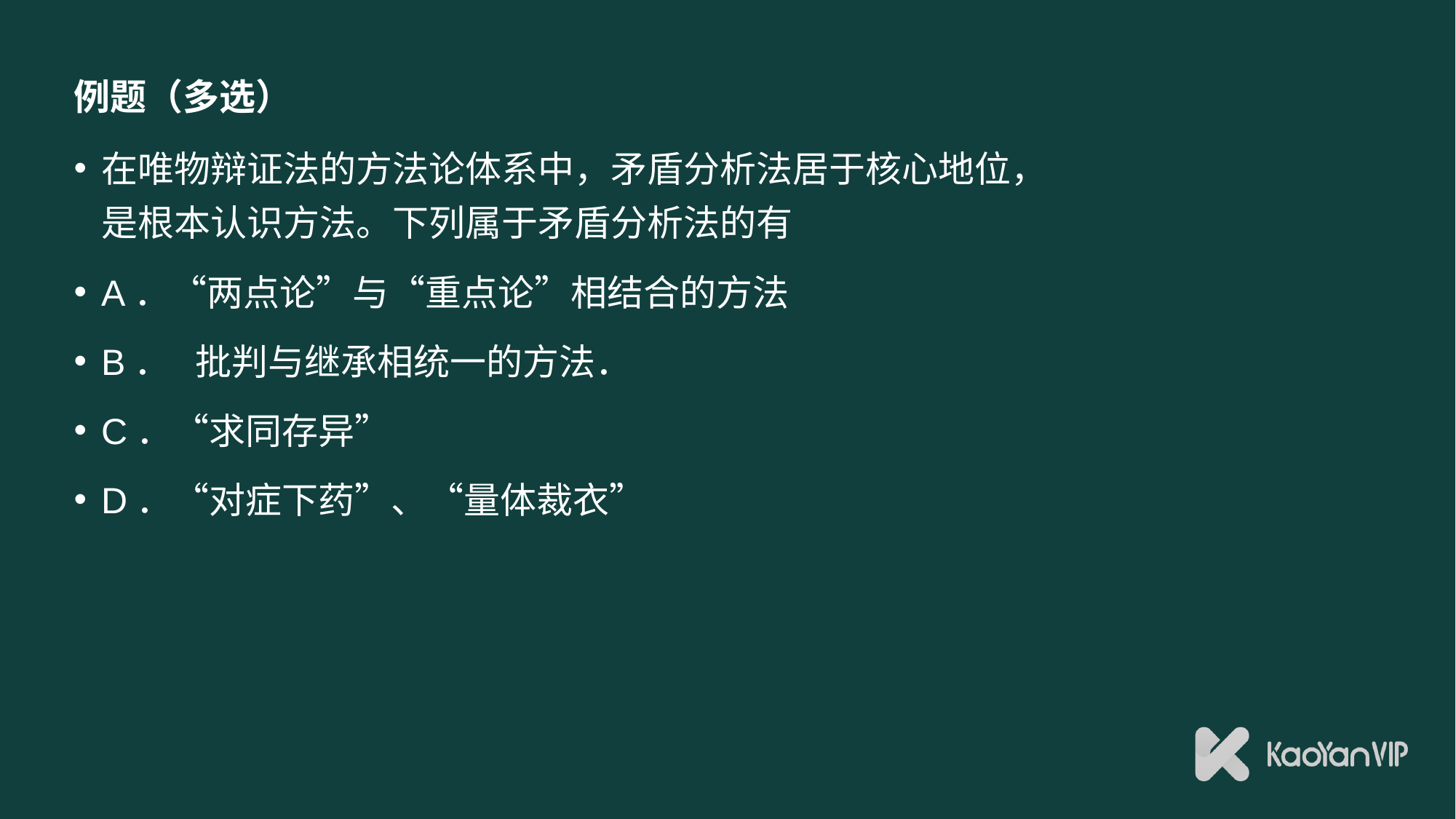

# 例题（多选）
在唯物辩证法的方法论体系中，矛盾分析法居于核心地位，是根本认识方法。下列属于矛盾分析法的有
A．“两点论”与“重点论”相结合的方法
B．   批判与继承相统一的方法．
C．“求同存异”
D．“对症下药”、“量体裁衣”